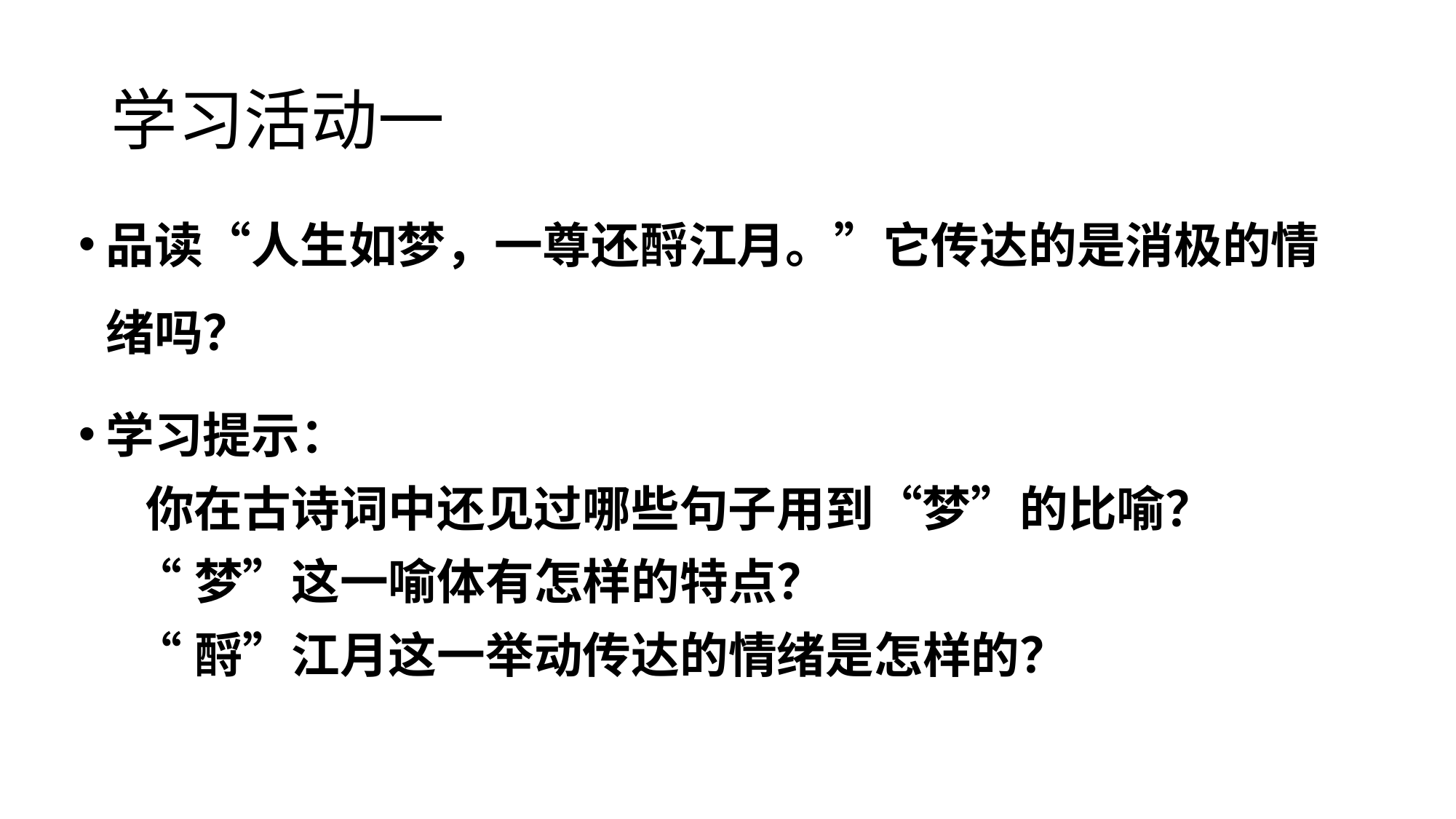

# 学习活动一
品读“人生如梦，一尊还酹江月。”它传达的是消极的情绪吗？
学习提示：
     你在古诗词中还见过哪些句子用到“梦”的比喻？
     “梦”这一喻体有怎样的特点？
     “酹”江月这一举动传达的情绪是怎样的？